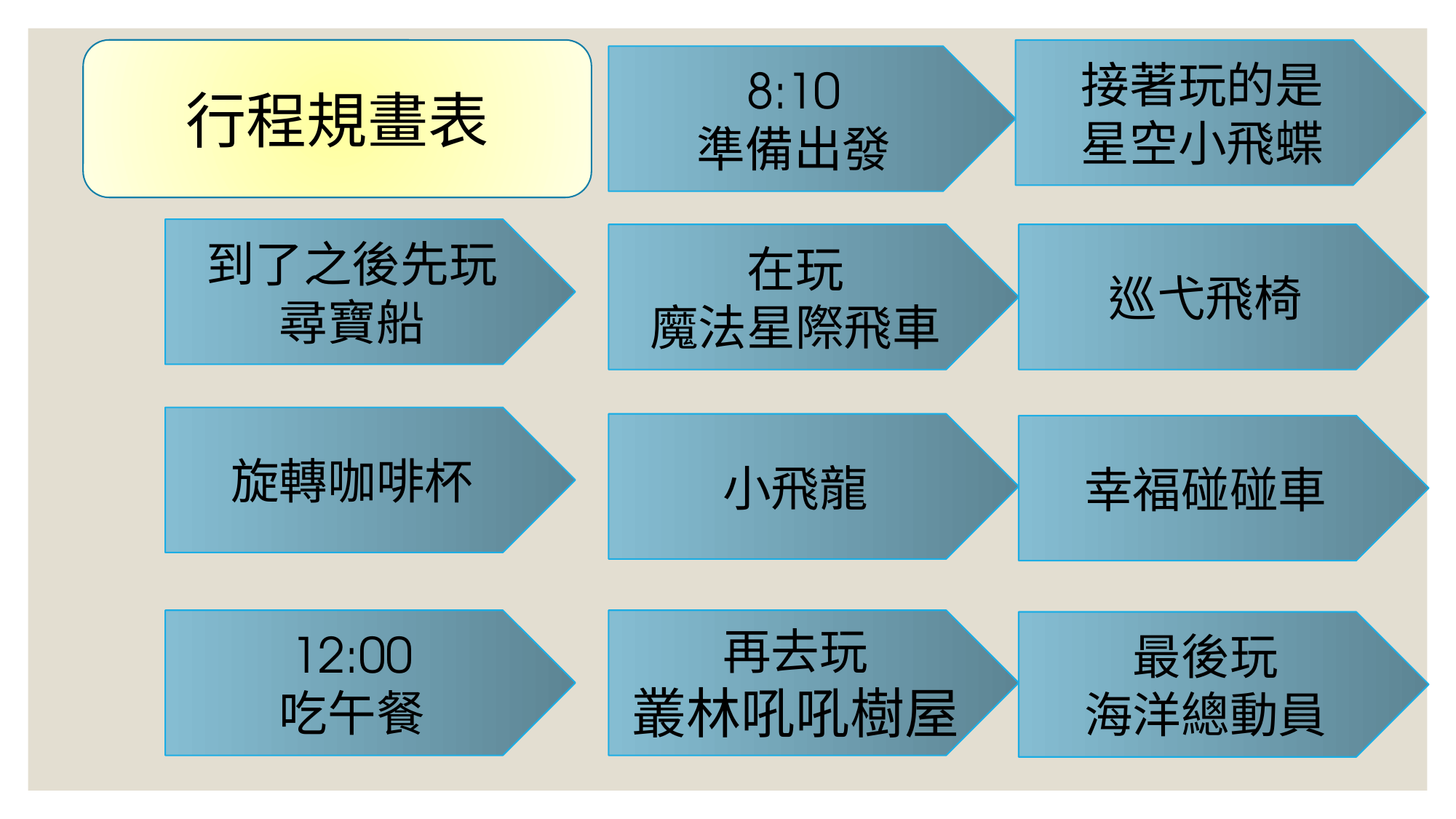

行程規畫表
接著玩的是
星空小飛蝶
8:10
準備出發
到了之後先玩
尋寶船
在玩
魔法星際飛車
巡弋飛椅
旋轉咖啡杯
小飛龍
幸福碰碰車
12:00
吃午餐
再去玩
叢林吼吼樹屋
最後玩
海洋總動員